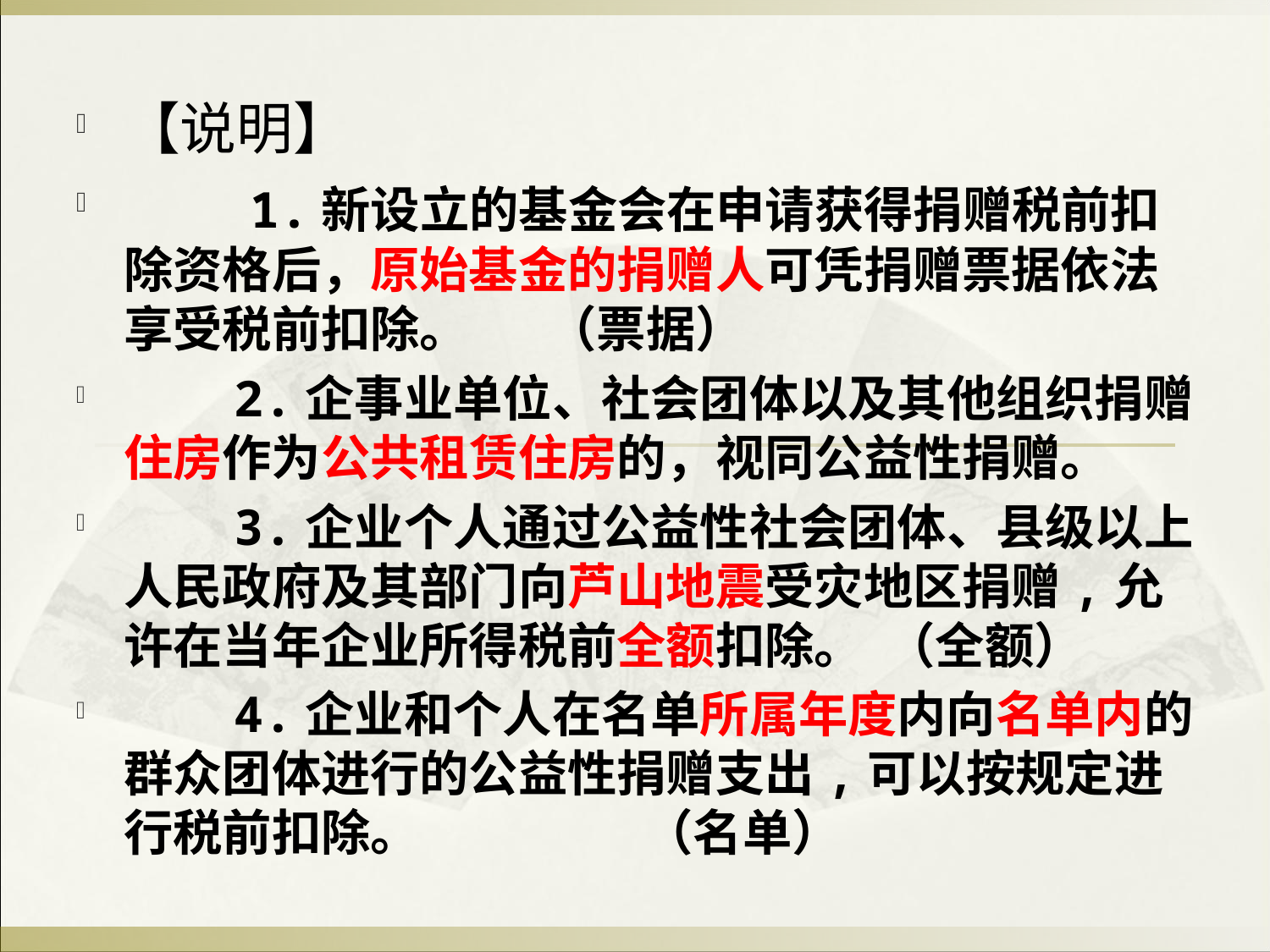

【说明】
　　1.新设立的基金会在申请获得捐赠税前扣除资格后，原始基金的捐赠人可凭捐赠票据依法享受税前扣除。       （票据）
　　2.企事业单位、社会团体以及其他组织捐赠住房作为公共租赁住房的，视同公益性捐赠。
　　3.企业个人通过公益性社会团体、县级以上人民政府及其部门向芦山地震受灾地区捐赠,允许在当年企业所得税前全额扣除。  （全额）
　　4.企业和个人在名单所属年度内向名单内的群众团体进行的公益性捐赠支出,可以按规定进行税前扣除。                    （名单）